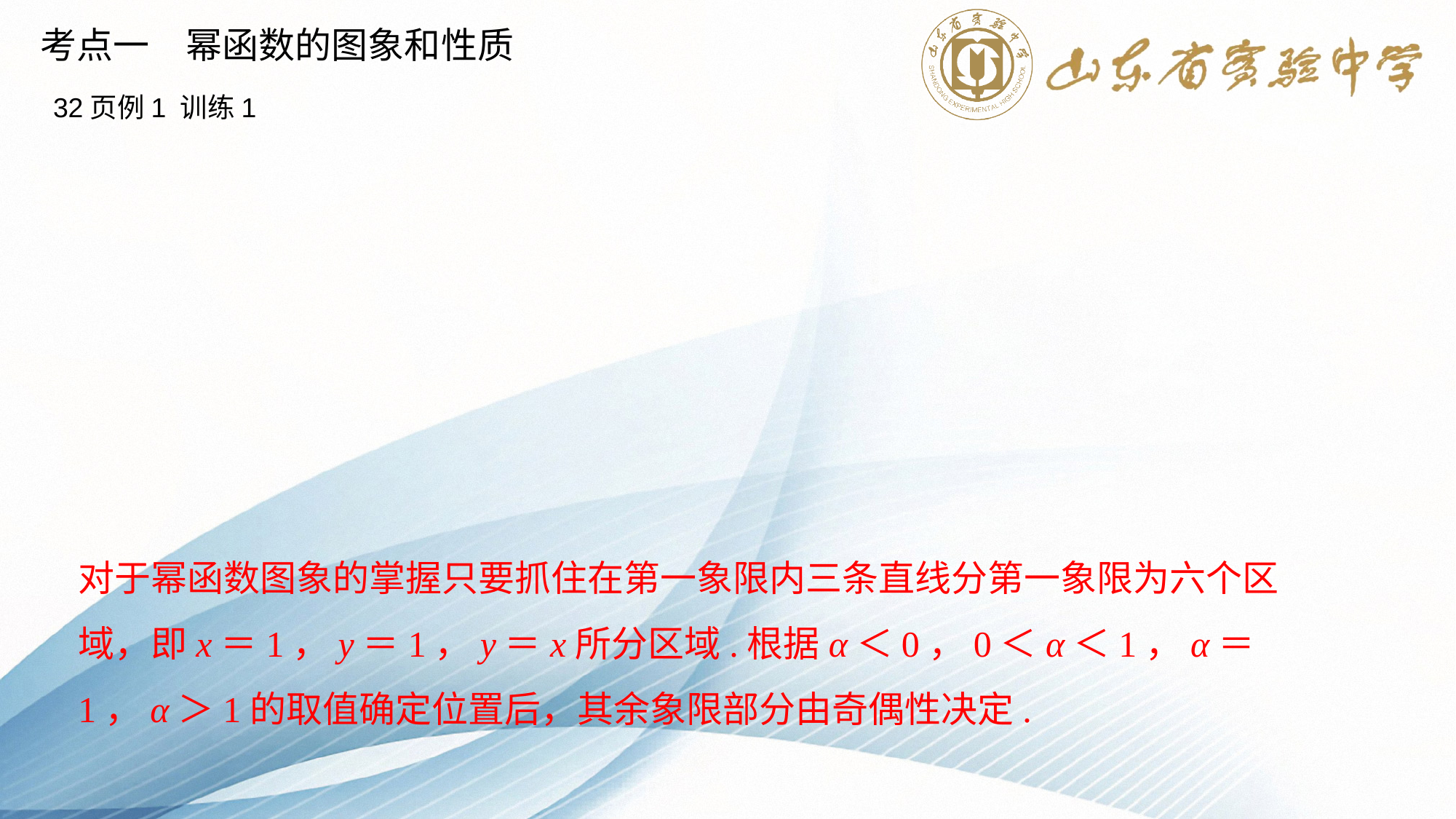

考点一　幂函数的图象和性质
32页例1 训练1
对于幂函数图象的掌握只要抓住在第一象限内三条直线分第一象限为六个区域，即x＝1，y＝1，y＝x所分区域.根据α＜0，0＜α＜1，α＝1，α＞1的取值确定位置后，其余象限部分由奇偶性决定.